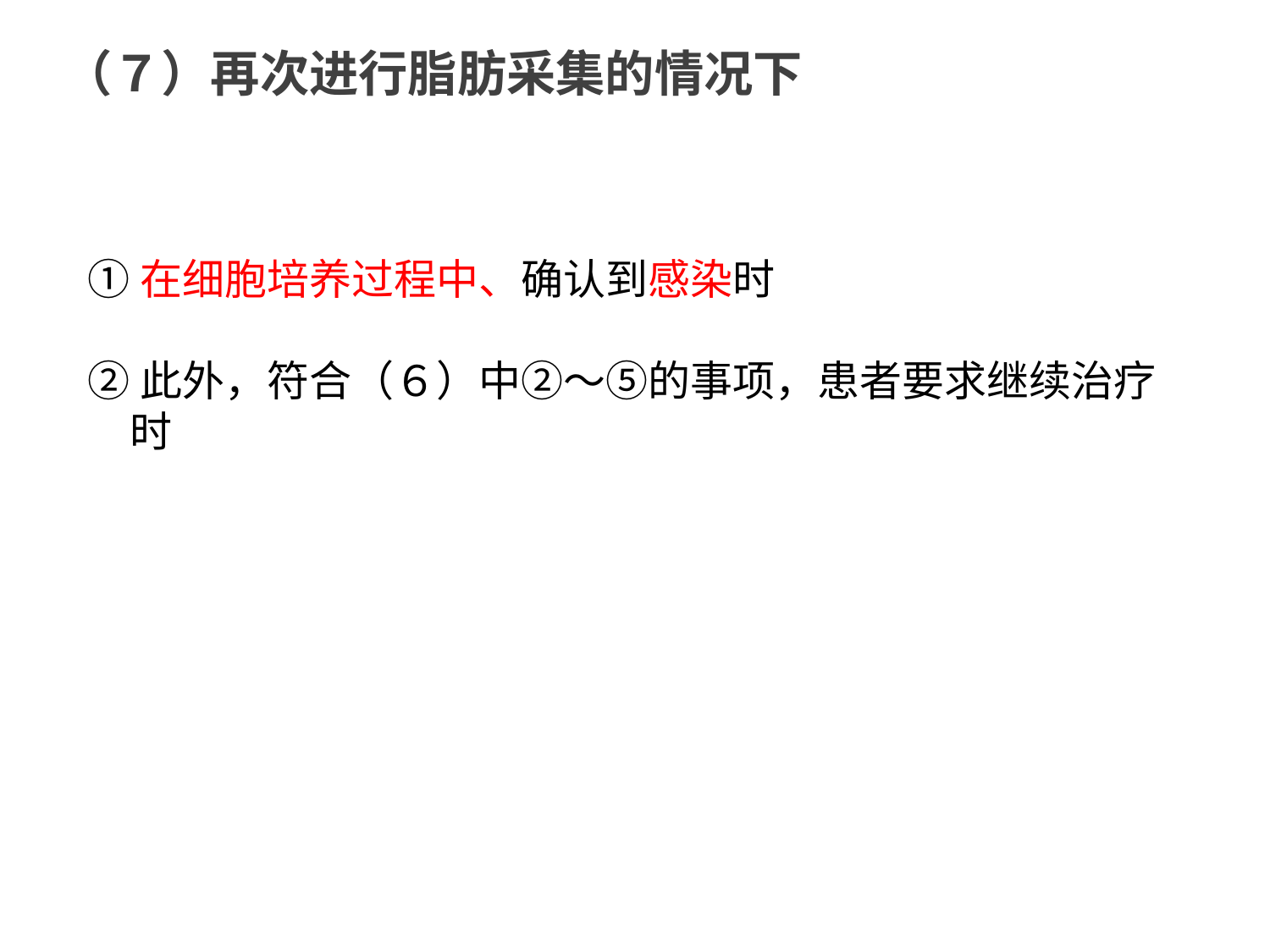

（７）再次进行脂肪采集的情况下
①在细胞培养过程中、确认到感染时

②此外，符合（６）中②～⑤的事项，患者要求继续治疗
　时